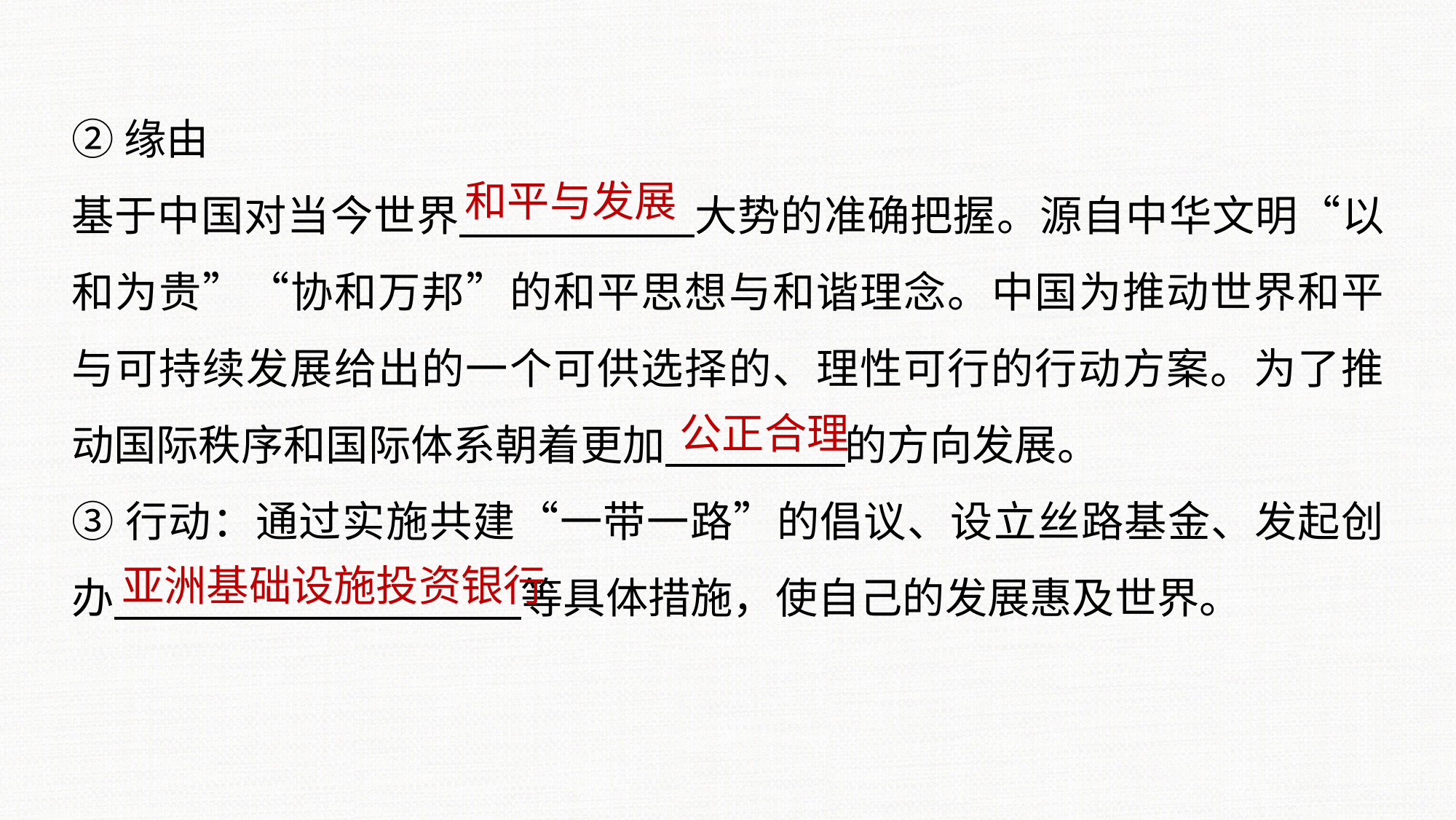

②缘由
基于中国对当今世界                       大势的准确把握。源自中华文明“以和为贵”“协和万邦”的和平思想与和谐理念。中国为推动世界和平与可持续发展给出的一个可供选择的、理性可行的行动方案。为了推动国际秩序和国际体系朝着更加                   的方向发展。
③行动：通过实施共建“一带一路”的倡议、设立丝路基金、发起创办                                           等具体措施，使自己的发展惠及世界。
和平与发展
公正合理
亚洲基础设施投资银行